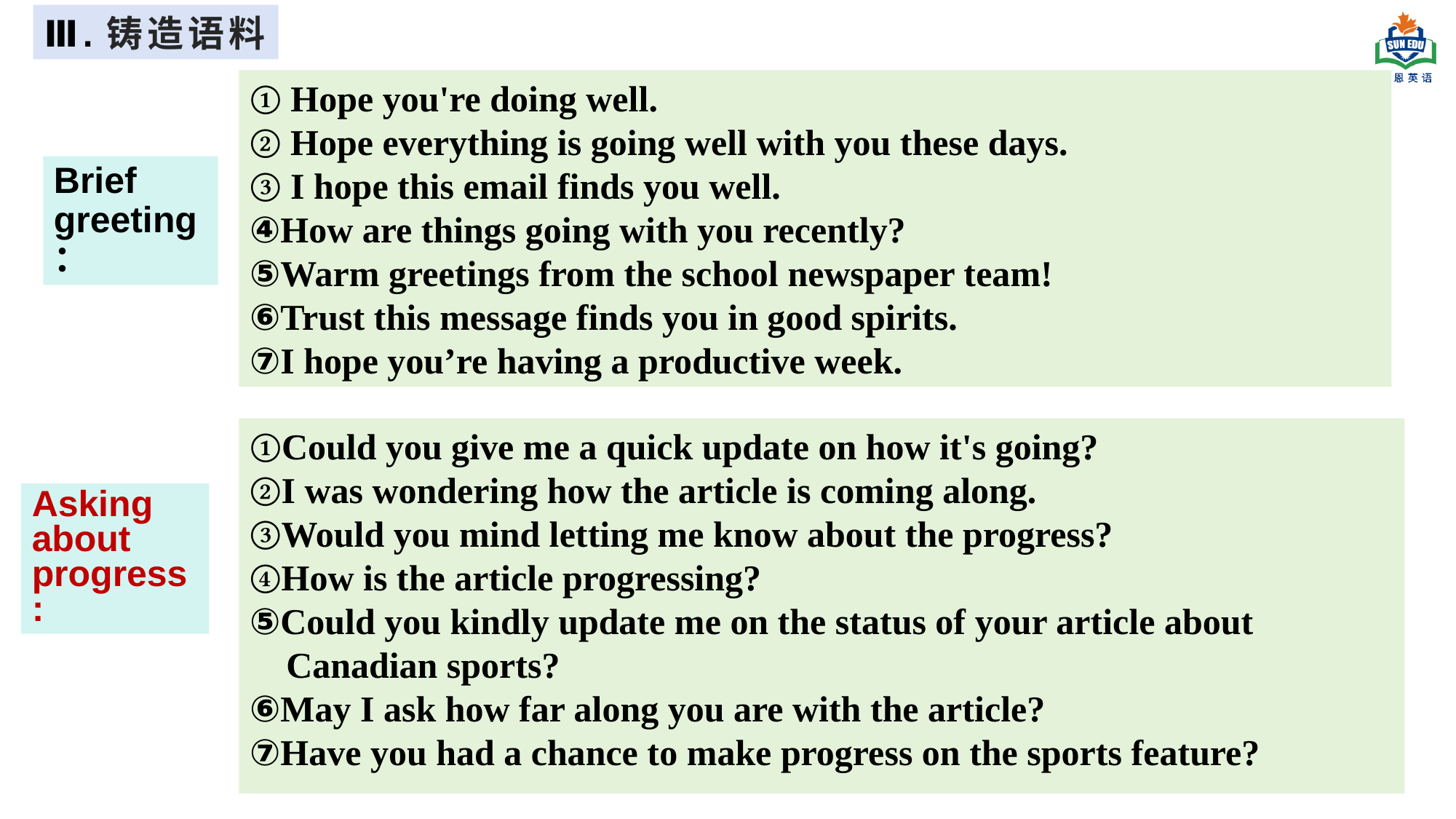

Ⅲ.铸造语料
① Hope you're doing well.
② Hope everything is going well with you these days.
③ I hope this email finds you well.
④How are things going with you recently?
⑤Warm greetings from the school newspaper team!
⑥Trust this message finds you in good spirits.
⑦I hope you’re having a productive week.
Brief
greeting：
①Could you give me a quick update on how it's going?
②I was wondering how the article is coming along.
③Would you mind letting me know about the progress?
④How is the article progressing?
⑤Could you kindly update me on the status of your article about
    Canadian sports?
⑥May I ask how far along you are with the article?
⑦Have you had a chance to make progress on the sports feature?
Asking about progress: